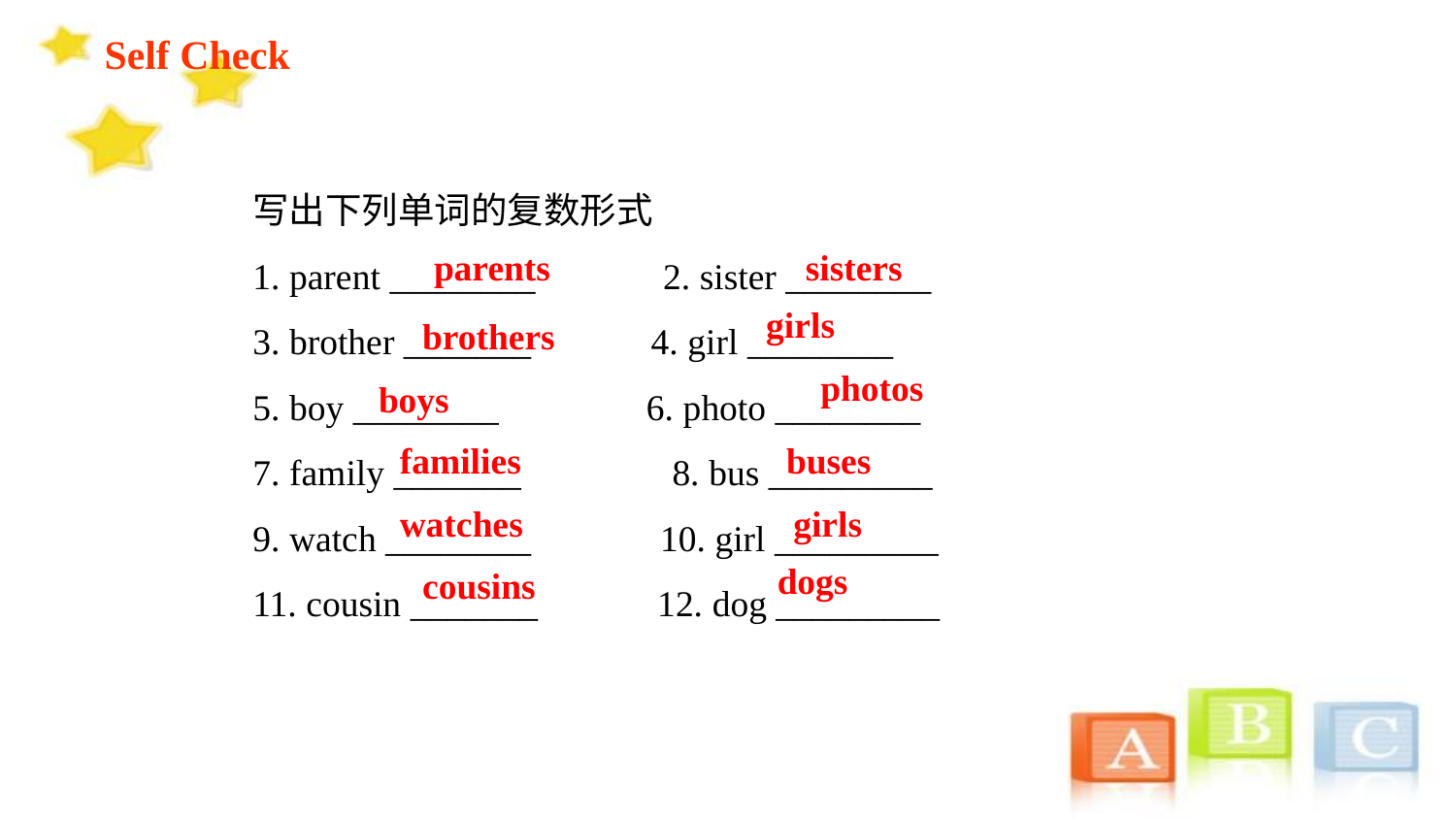

Self Check
写出下列单词的复数形式
1. parent ________   	  2. sister ________
3. brother _______             4. girl ________
5. boy ________	                6. photo ________
7. family _______	   8. bus _________
9. watch ________              10. girl _________
11. cousin _______             12. dog _________
parents
sisters
girls
brothers
photos
boys
families
buses
watches
girls
dogs
cousins